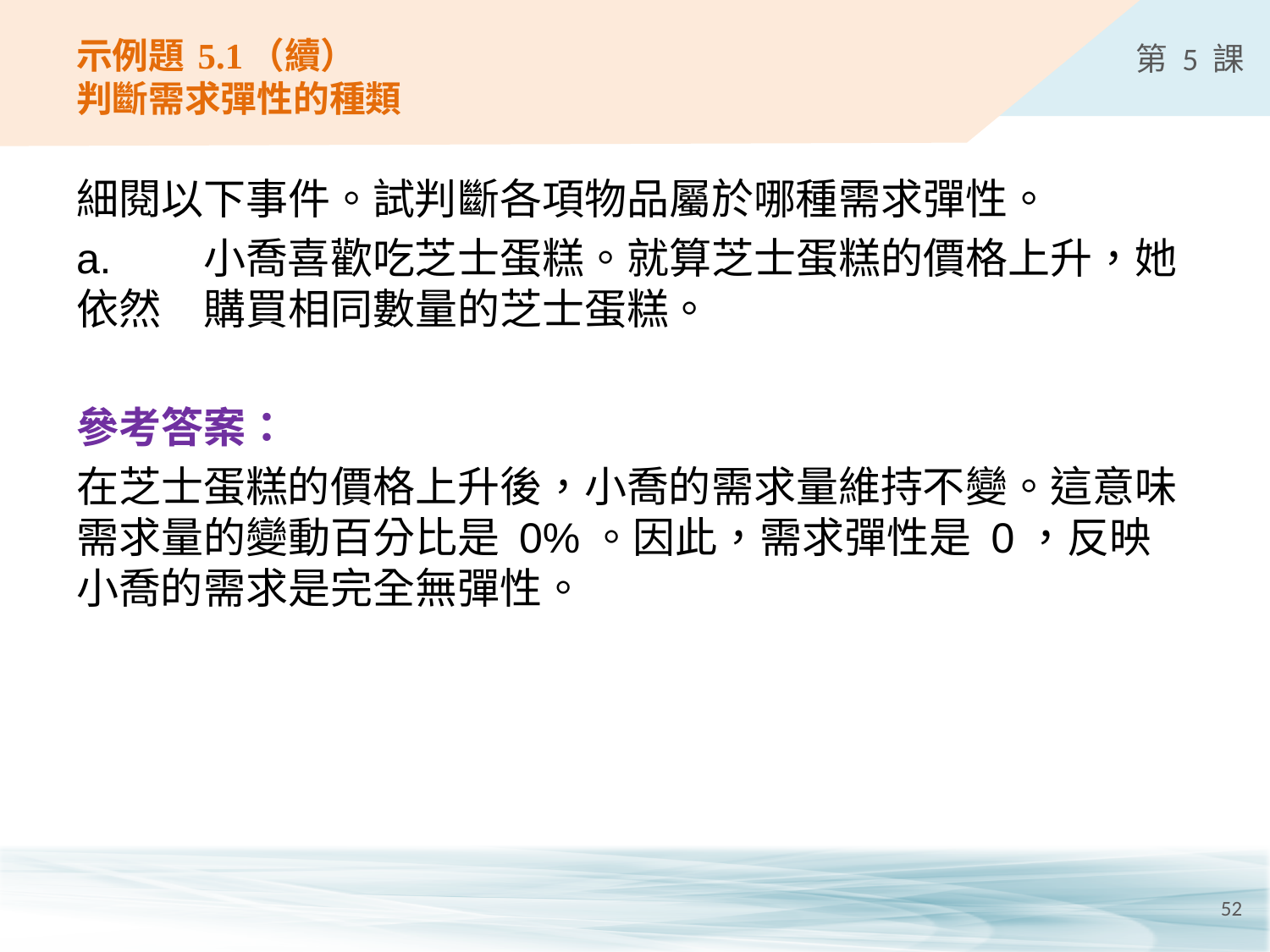

# 示例題 5.1（續） 判斷需求彈性的種類
細閱以下事件。試判斷各項物品屬於哪種需求彈性。
a.	小喬喜歡吃芝士蛋糕。就算芝士蛋糕的價格上升，她依然	購買相同數量的芝士蛋糕。

參考答案：
在芝士蛋糕的價格上升後，小喬的需求量維持不變。這意味需求量的變動百分比是 0%。因此，需求彈性是 0，反映小喬的需求是完全無彈性。
52